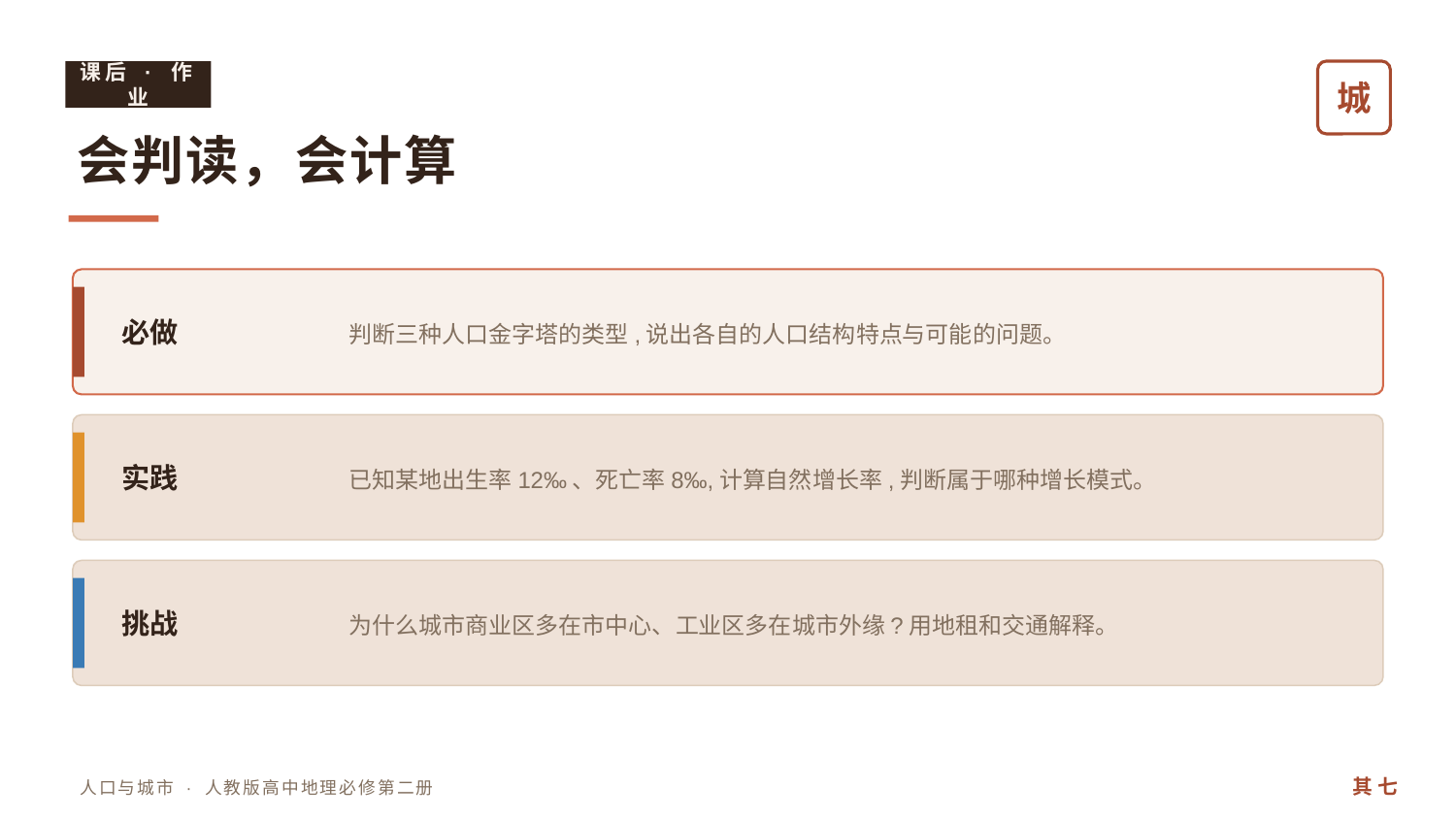

课后 · 作业
城

会判读，会计算

判断三种人口金字塔的类型,说出各自的人口结构特点与可能的问题。
必做

已知某地出生率12‰、死亡率8‰,计算自然增长率,判断属于哪种增长模式。
实践

为什么城市商业区多在市中心、工业区多在城市外缘?用地租和交通解释。
挑战

其 七
人口与城市 · 人教版高中地理必修第二册